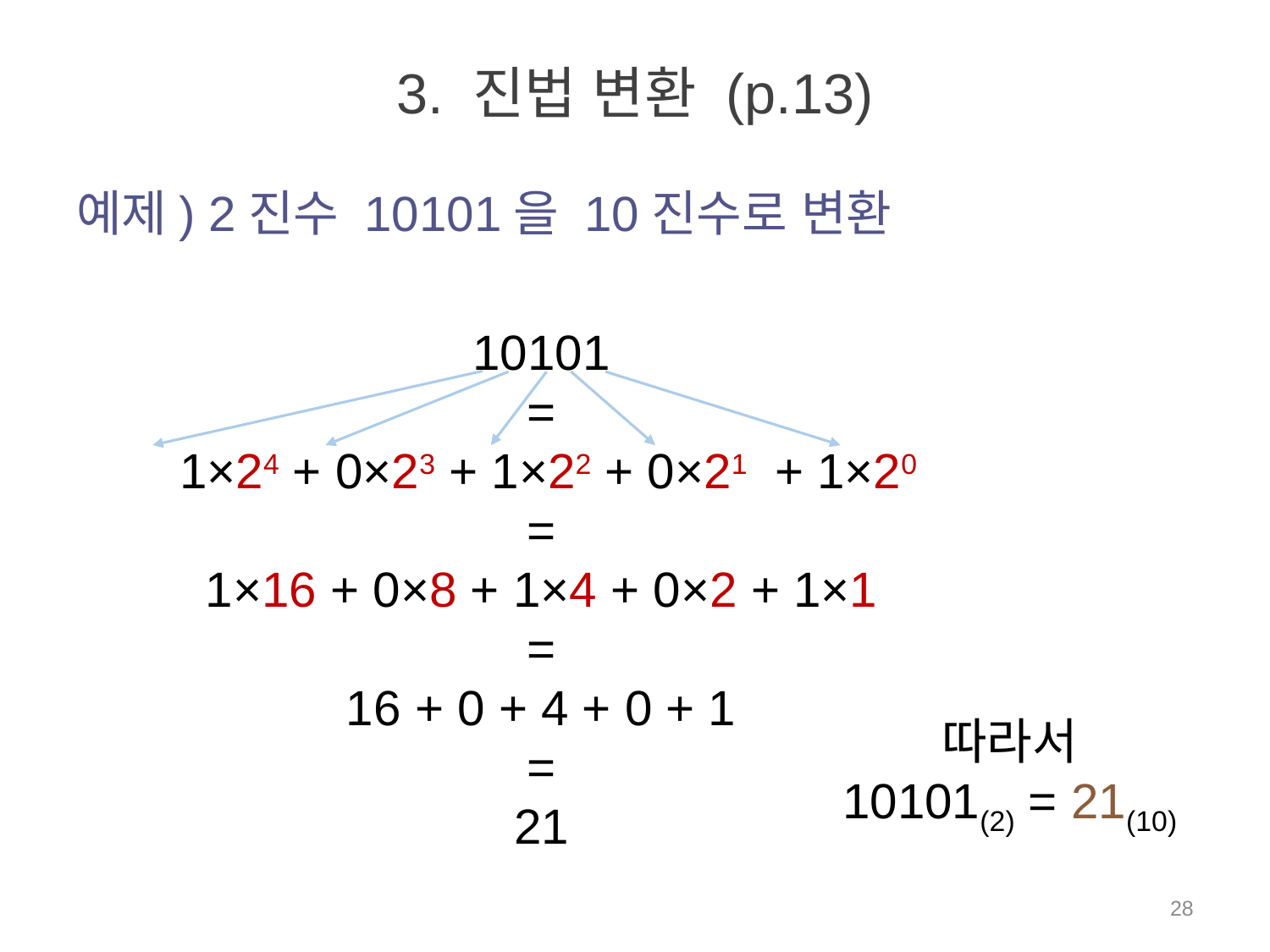

# 3. 진법 변환 (p.13)
예제) 2진수 10101을 10진수로 변환
10101
=
 1×24 + 0×23 + 1×22 + 0×21  + 1×20
=
1×16 + 0×8 + 1×4 + 0×2 + 1×1
=
16 + 0 + 4 + 0 + 1
=
21
따라서
10101(2) = 21(10)
28